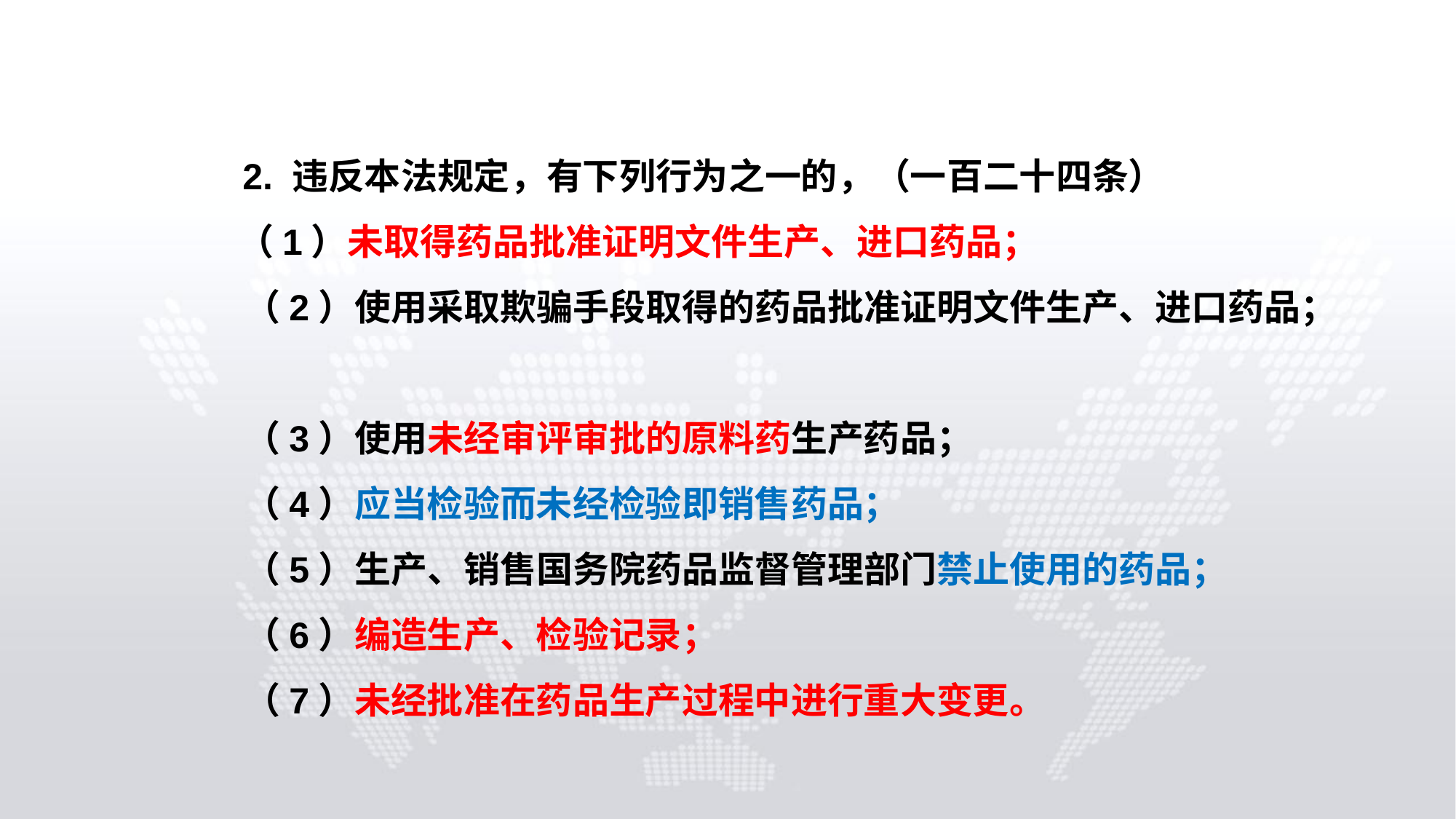

2. 违反本法规定，有下列行为之一的，（一百二十四条）
       （1）未取得药品批准证明文件生产、进口药品；
　　（2）使用采取欺骗手段取得的药品批准证明文件生产、进口药品；
　　（3）使用未经审评审批的原料药生产药品；
　　（4）应当检验而未经检验即销售药品；
　　（5）生产、销售国务院药品监督管理部门禁止使用的药品；
　　（6）编造生产、检验记录；
　　（7）未经批准在药品生产过程中进行重大变更。